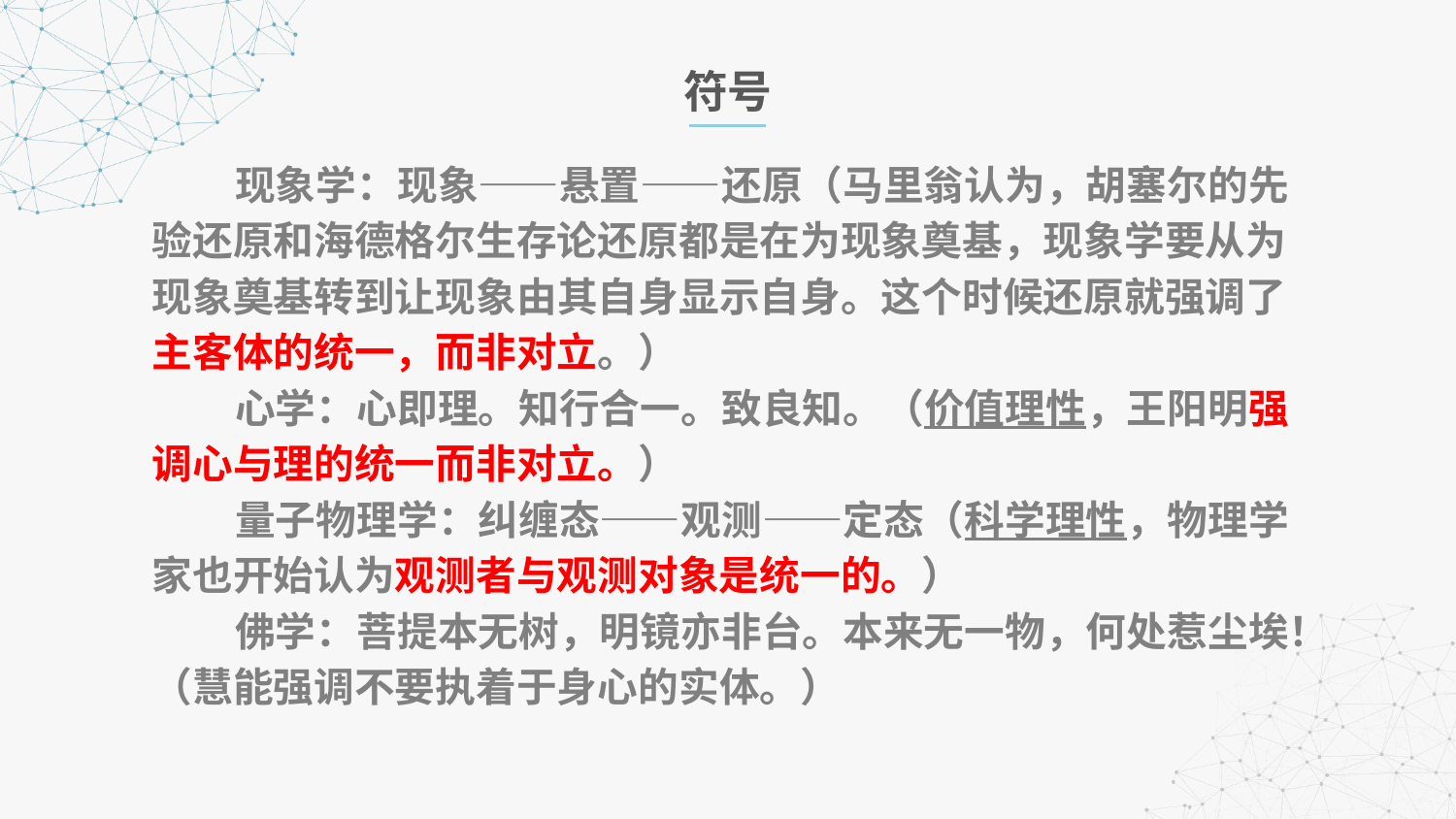

符号
        现象学：现象——悬置——还原（马里翁认为，胡塞尔的先验还原和海德格尔生存论还原都是在为现象奠基，现象学要从为现象奠基转到让现象由其自身显示自身。这个时候还原就强调了主客体的统一，而非对立。）
        心学：心即理。知行合一。致良知。（价值理性，王阳明强调心与理的统一而非对立。）
        量子物理学：纠缠态——观测——定态（科学理性，物理学家也开始认为观测者与观测对象是统一的。）
        佛学：菩提本无树，明镜亦非台。本来无一物，何处惹尘埃！（慧能强调不要执着于身心的实体。）